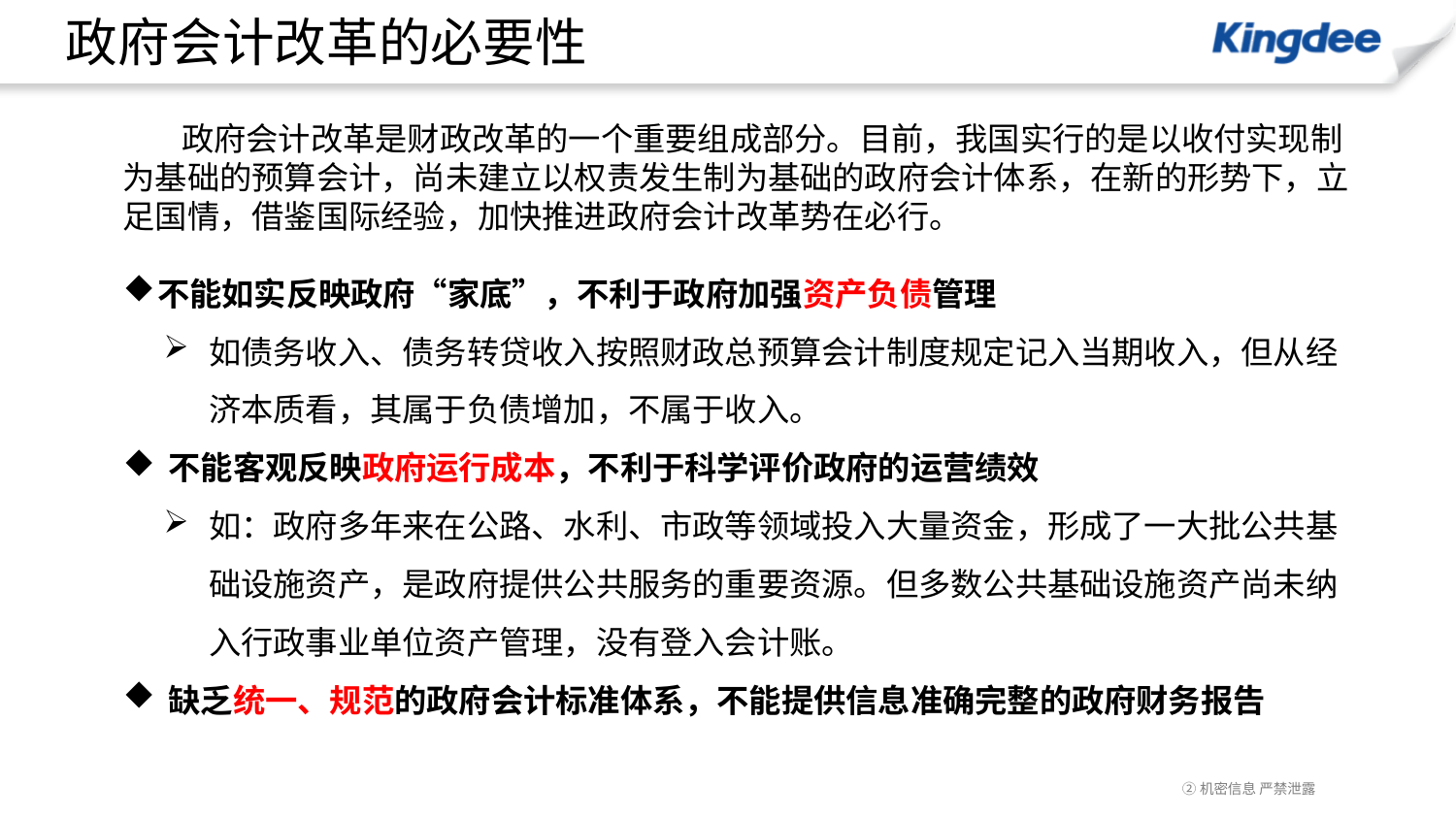

# 政府会计改革的必要性
       政府会计改革是财政改革的一个重要组成部分。目前，我国实行的是以收付实现制为基础的预算会计，尚未建立以权责发生制为基础的政府会计体系，在新的形势下，立足国情，借鉴国际经验，加快推进政府会计改革势在必行。

不能如实反映政府“家底”，不利于政府加强资产负债管理
如债务收入、债务转贷收入按照财政总预算会计制度规定记入当期收入，但从经济本质看，其属于负债增加，不属于收入。
不能客观反映政府运行成本，不利于科学评价政府的运营绩效
如：政府多年来在公路、水利、市政等领域投入大量资金，形成了一大批公共基础设施资产，是政府提供公共服务的重要资源。但多数公共基础设施资产尚未纳入行政事业单位资产管理，没有登入会计账。
缺乏统一、规范的政府会计标准体系，不能提供信息准确完整的政府财务报告